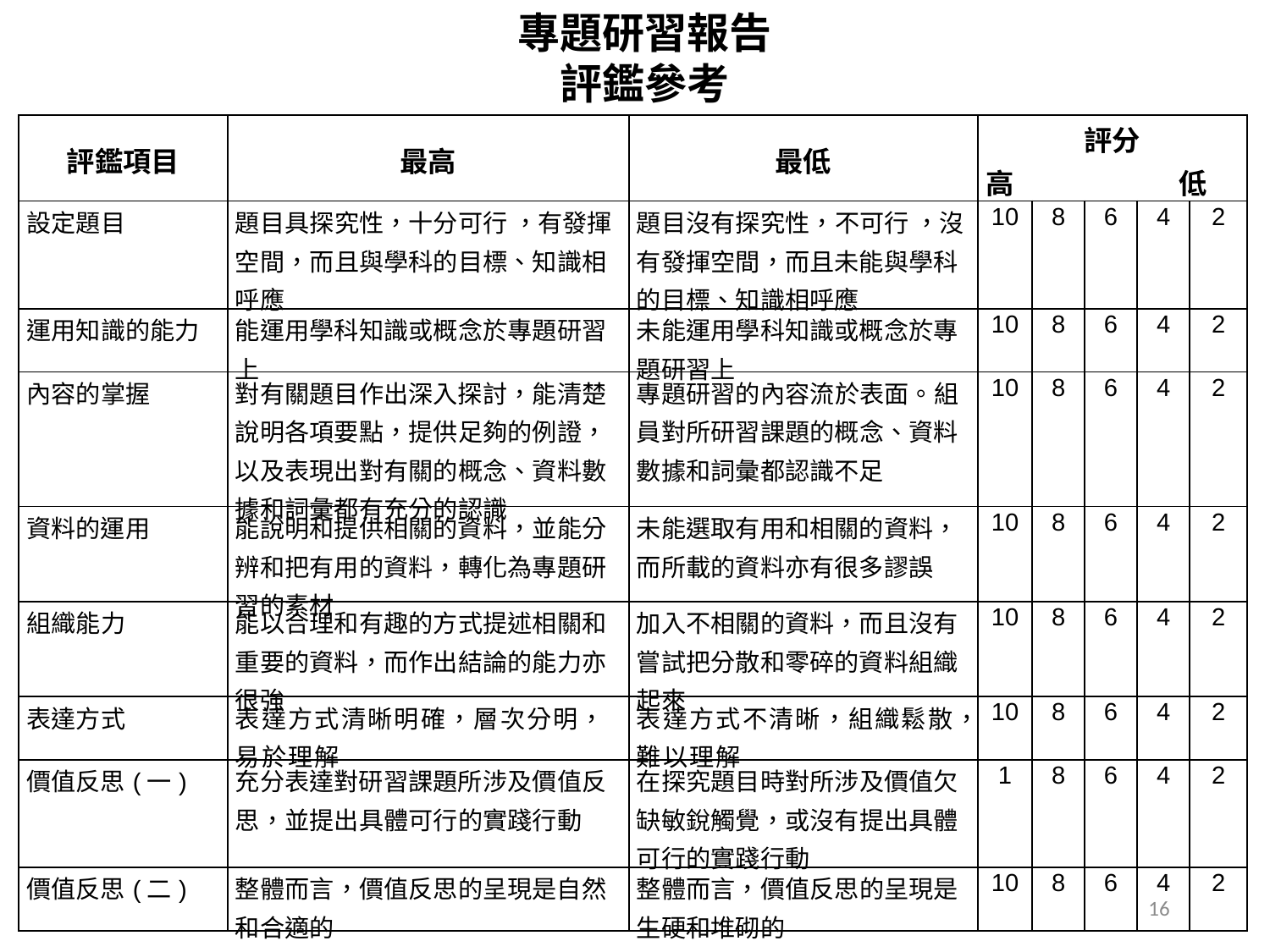

專題研習報告
評鑑參考
| 評鑑項目 | 最高 | 最低 | 評分 高 低 |  |  |  |  |
| --- | --- | --- | --- | --- | --- | --- | --- |
| 設定題目 | 題目具探究性，十分可行 ，有發揮空間，而且與學科的目標、知識相呼應 | 題目沒有探究性，不可行 ，沒有發揮空間，而且未能與學科的目標、知識相呼應 | 10 | 8 | 6 | 4 | 2 |
| 運用知識的能力 | 能運用學科知識或概念於專題研習上 | 未能運用學科知識或概念於專題研習上 | 10 | 8 | 6 | 4 | 2 |
| 內容的掌握 | 對有關題目作出深入探討，能清楚說明各項要點，提供足夠的例證，以及表現出對有關的概念、資料數據和詞彙都有充分的認識 | 專題研習的內容流於表面。組員對所研習課題的概念、資料數據和詞彙都認識不足 | 10 | 8 | 6 | 4 | 2 |
| 資料的運用 | 能說明和提供相關的資料，並能分辨和把有用的資料，轉化為專題研習的素材 | 未能選取有用和相關的資料，而所載的資料亦有很多謬誤 | 10 | 8 | 6 | 4 | 2 |
| 組織能力 | 能以合理和有趣的方式提述相關和重要的資料，而作出結論的能力亦很強 | 加入不相關的資料，而且沒有嘗試把分散和零碎的資料組織起來 | 10 | 8 | 6 | 4 | 2 |
| 表達方式 | 表達方式清晰明確，層次分明，易於理解 | 表達方式不清晰，組織鬆散，難以理解 | 10 | 8 | 6 | 4 | 2 |
| 價值反思(一) | 充分表達對研習課題所涉及價值反思，並提出具體可行的實踐行動 | 在探究題目時對所涉及價值欠缺敏銳觸覺，或沒有提出具體可行的實踐行動 | 1 | 8 | 6 | 4 | 2 |
| 價值反思(二) | 整體而言，價值反思的呈現是自然和合適的 | 整體而言，價值反思的呈現是生硬和堆砌的 | 10 | 8 | 6 | 4 | 2 |
16